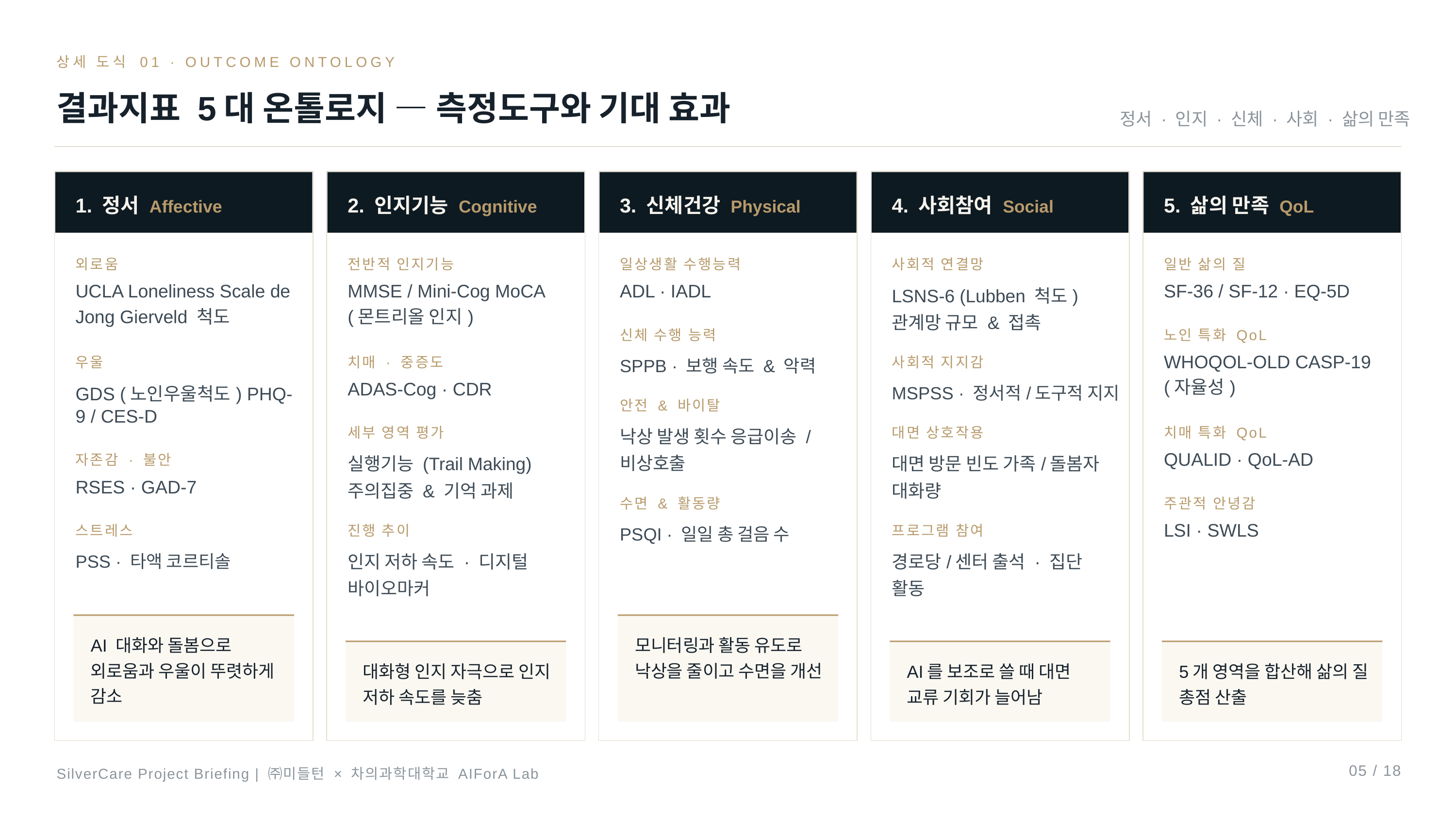

상세 도식 01 · OUTCOME ONTOLOGY
결과지표 5대 온톨로지 — 측정도구와 기대 효과
정서 · 인지 · 신체 · 사회 · 삶의 만족

1. 정서 Affective
2. 인지기능 Cognitive
3. 신체건강 Physical
4. 사회참여 Social
5. 삶의 만족 QoL
외로움
전반적 인지기능
일상생활 수행능력
사회적 연결망
일반 삶의 질
UCLA Loneliness Scale de Jong Gierveld 척도
MMSE / Mini-Cog MoCA (몬트리올 인지)
ADL · IADL
LSNS-6 (Lubben 척도) 관계망 규모 & 접촉
SF-36 / SF-12 · EQ-5D
신체 수행 능력
노인 특화 QoL
우울
치매 · 중증도
사회적 지지감
SPPB · 보행 속도 & 악력
WHOQOL-OLD CASP-19 (자율성)
GDS (노인우울척도) PHQ-9 / CES-D
ADAS-Cog · CDR
MSPSS · 정서적/도구적 지지
안전 & 바이탈
세부 영역 평가
대면 상호작용
치매 특화 QoL
낙상 발생 횟수 응급이송 / 비상호출
자존감 · 불안
실행기능 (Trail Making) 주의집중 & 기억 과제
대면 방문 빈도 가족/돌봄자 대화량
QUALID · QoL-AD
RSES · GAD-7
수면 & 활동량
주관적 안녕감
스트레스
진행 추이
프로그램 참여
PSQI · 일일 총 걸음 수
LSI · SWLS
PSS · 타액 코르티솔
인지 저하 속도 · 디지털 바이오마커
경로당/센터 출석 · 집단 활동

AI 대화와 돌봄으로 외로움과 우울이 뚜렷하게 감소
모니터링과 활동 유도로 낙상을 줄이고 수면을 개선

대화형 인지 자극으로 인지 저하 속도를 늦춤
AI를 보조로 쓸 때 대면 교류 기회가 늘어남
5개 영역을 합산해 삶의 질 총점 산출
SilverCare Project Briefing | ㈜미들턴 × 차의과학대학교 AIForA Lab
05 / 18